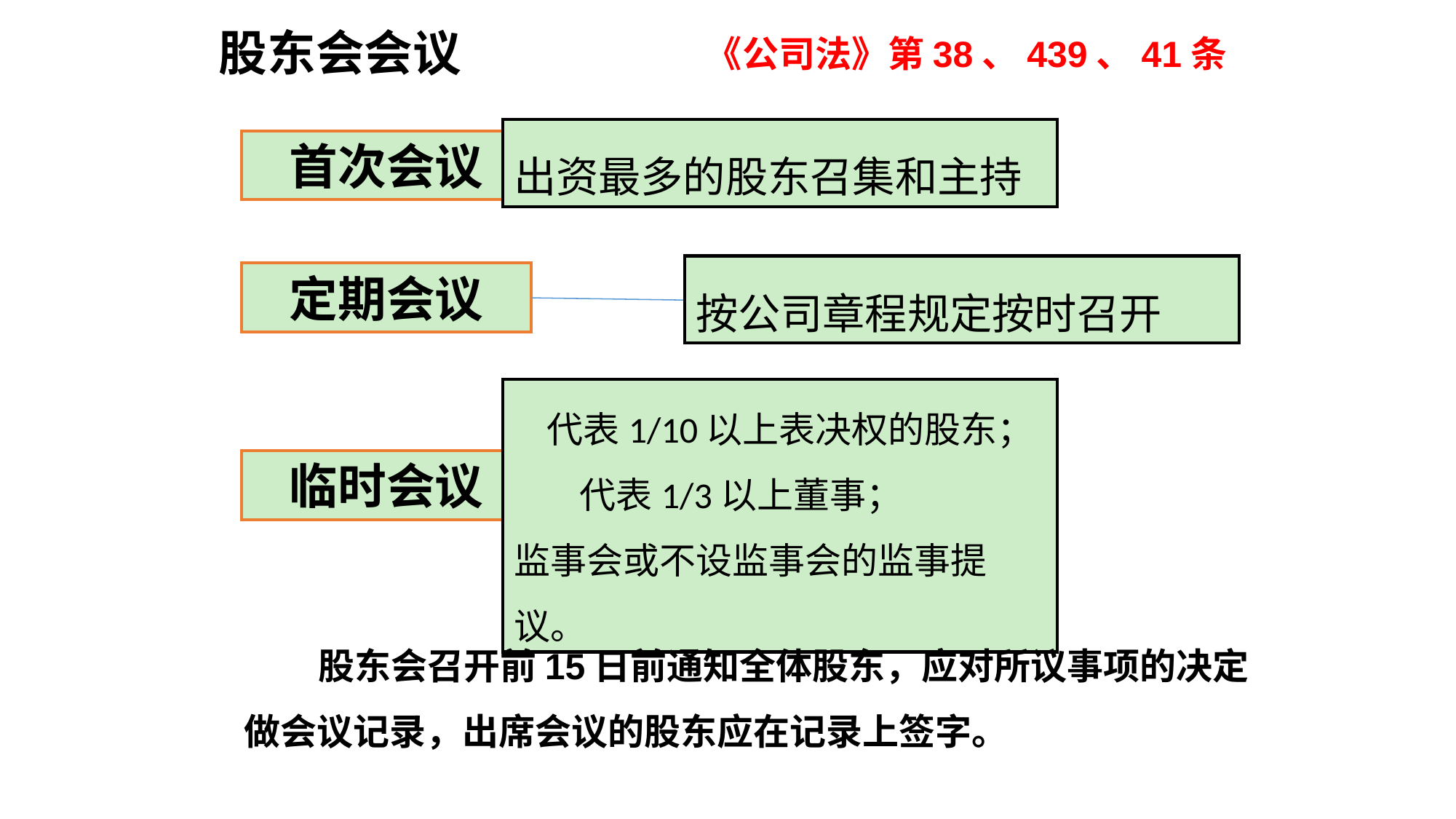

股东会会议
《公司法》第38、439、41条
出资最多的股东召集和主持
首次会议
按公司章程规定按时召开
定期会议

   代表1/10以上表决权的股东；
       代表1/3以上董事；
监事会或不设监事会的监事提议。
临时会议
        股东会召开前15日前通知全体股东，应对所议事项的决定做会议记录，出席会议的股东应在记录上签字。